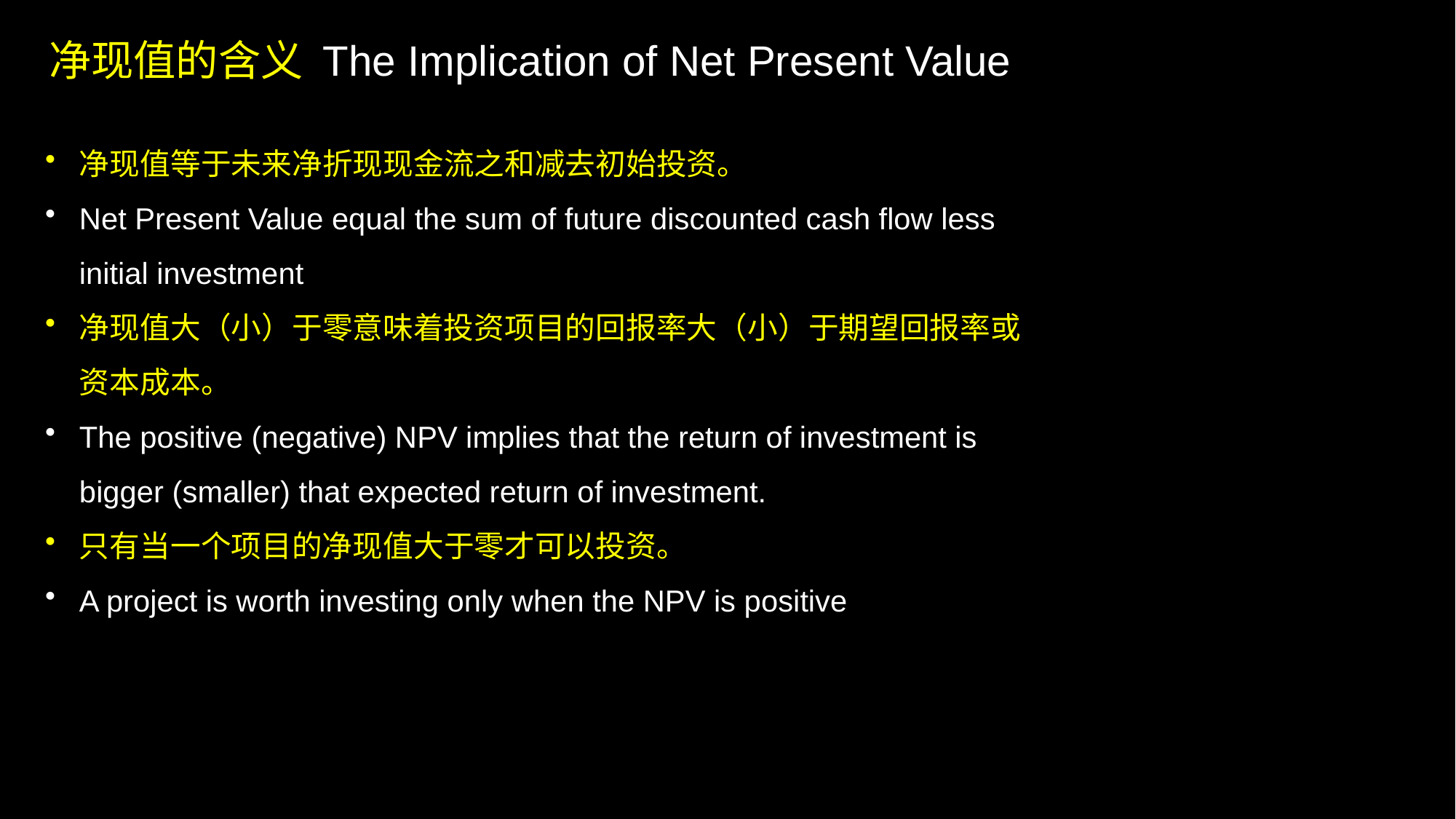

净现值的含义 The Implication of Net Present Value
净现值等于未来净折现现金流之和减去初始投资。
Net Present Value equal the sum of future discounted cash flow less initial investment
净现值大（小）于零意味着投资项目的回报率大（小）于期望回报率或资本成本。
The positive (negative) NPV implies that the return of investment is bigger (smaller) that expected return of investment.
只有当一个项目的净现值大于零才可以投资。
A project is worth investing only when the NPV is positive